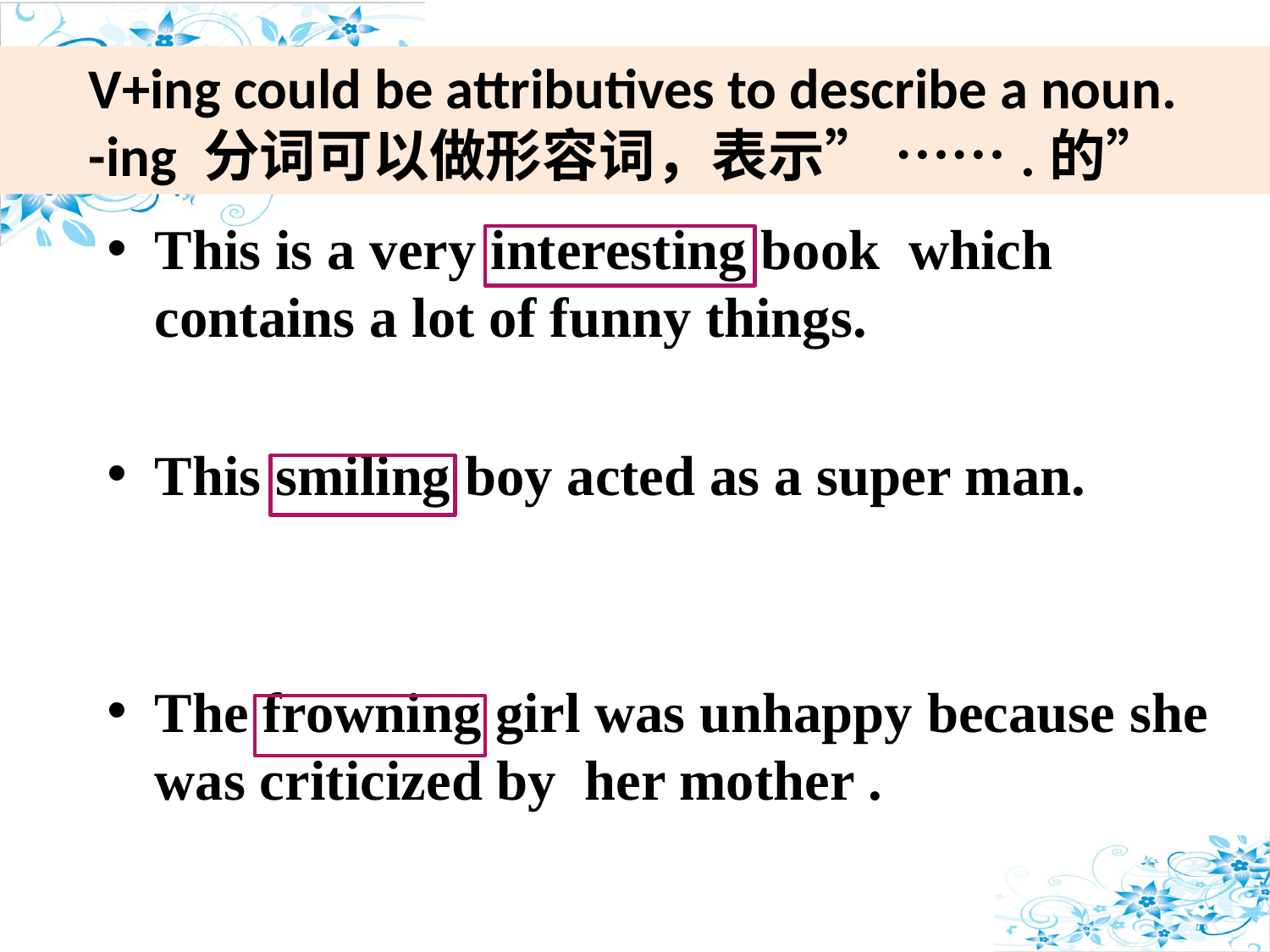

V+ing could be attributives to describe a noun.
      -ing 分词可以做形容词，表示” …….的”
This is a very interesting book  which contains a lot of funny things.

This smiling boy acted as a super man.

The frowning girl was unhappy because she was criticized by  her mother .